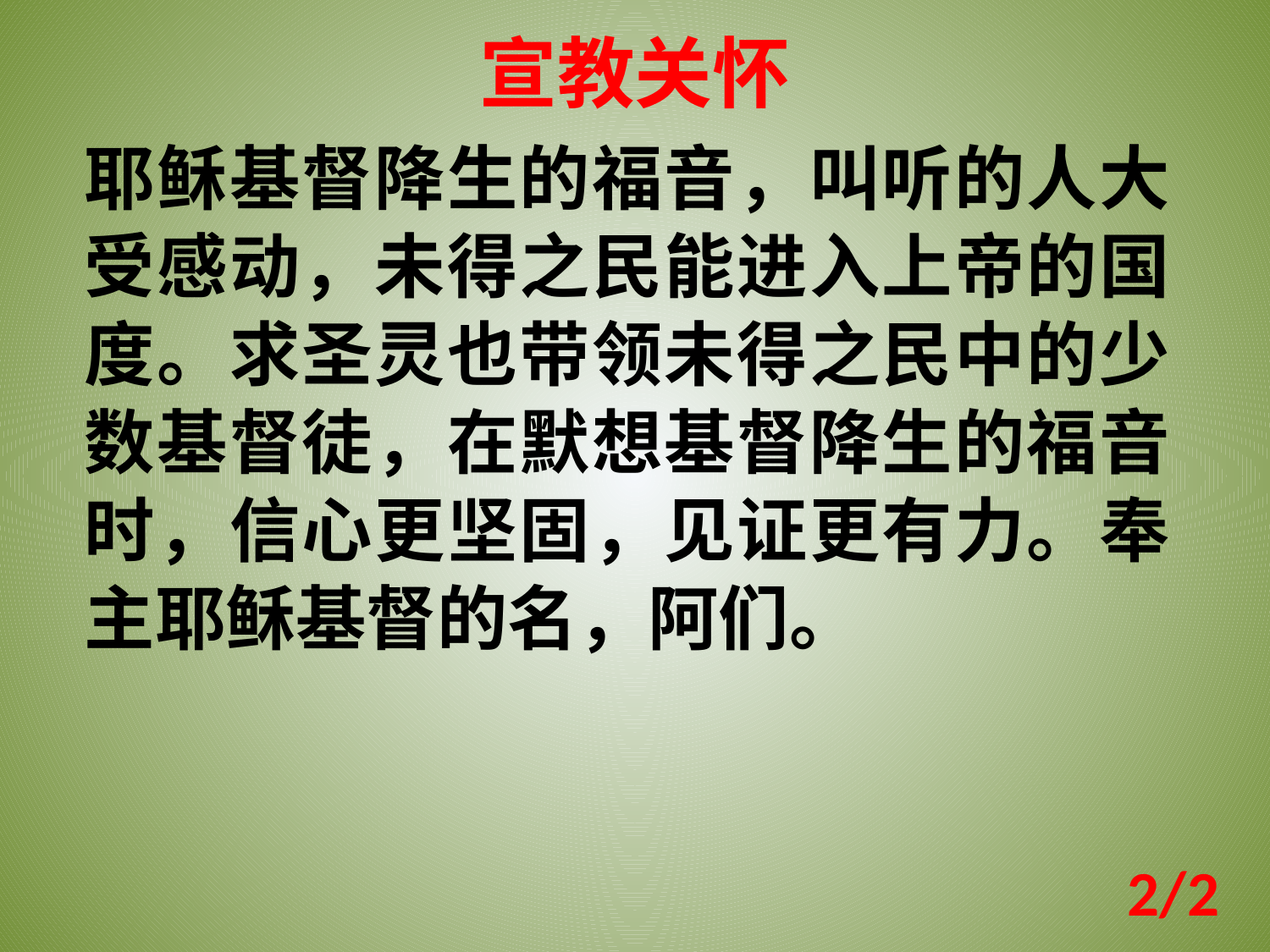

宣教关怀
耶稣基督降生的福音，叫听的人大受感动，未得之民能进入上帝的国度。求圣灵也带领未得之民中的少数基督徒，在默想基督降生的福音时，信心更坚固，见证更有力。奉主耶稣基督的名，阿们。
2/2